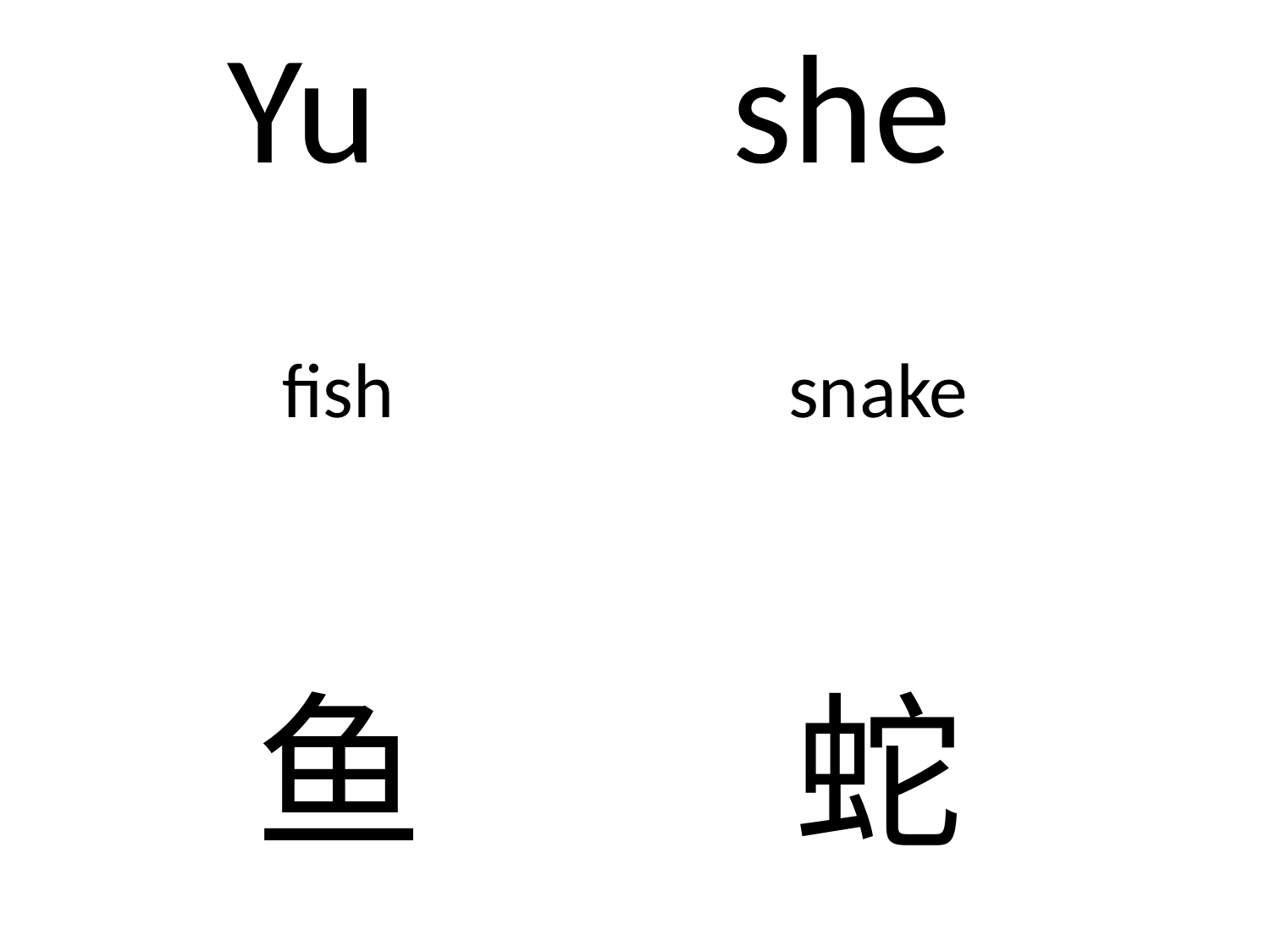

# Yu
she
fish
snake
鱼
蛇